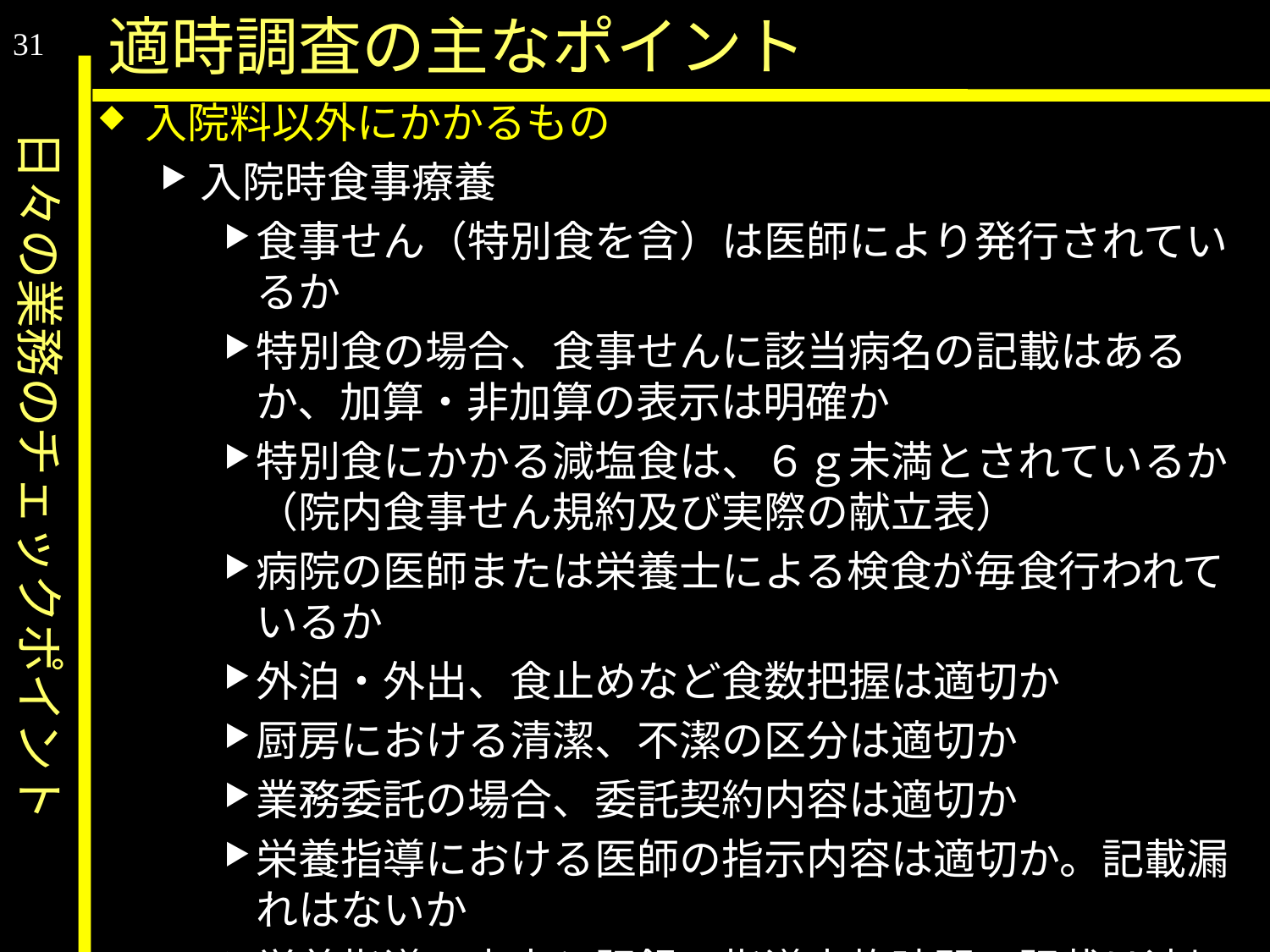

日々の業務のチェックポイント
適時調査の主なポイント
31

入院料以外にかかるもの
入院時食事療養
食事せん（特別食を含）は医師により発行されているか
特別食の場合、食事せんに該当病名の記載はあるか、加算・非加算の表示は明確か
特別食にかかる減塩食は、６ｇ未満とされているか（院内食事せん規約及び実際の献立表）
病院の医師または栄養士による検食が毎食行われているか
外泊・外出、食止めなど食数把握は適切か
厨房における清潔、不潔の区分は適切か
業務委託の場合、委託契約内容は適切か
栄養指導における医師の指示内容は適切か。記載漏れはないか
栄養指導の内容と記録、指導実施時間の記載は適切か